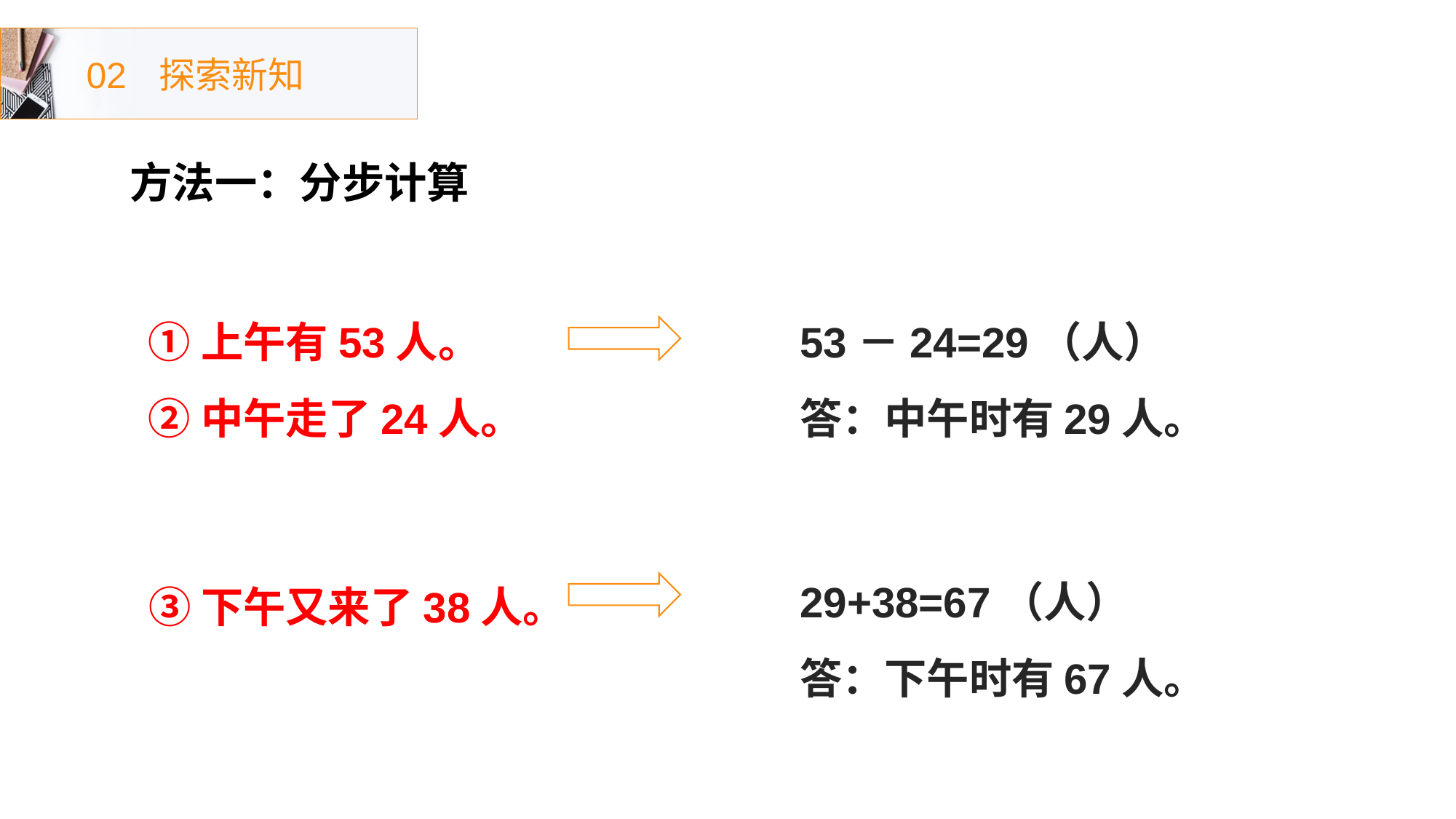

02
探索新知
方法一：分步计算
①上午有53人。
②中午走了24人。
53－24=29（人）
答：中午时有29人。

29+38=67（人）
答：下午时有67人。
③下午又来了38人。